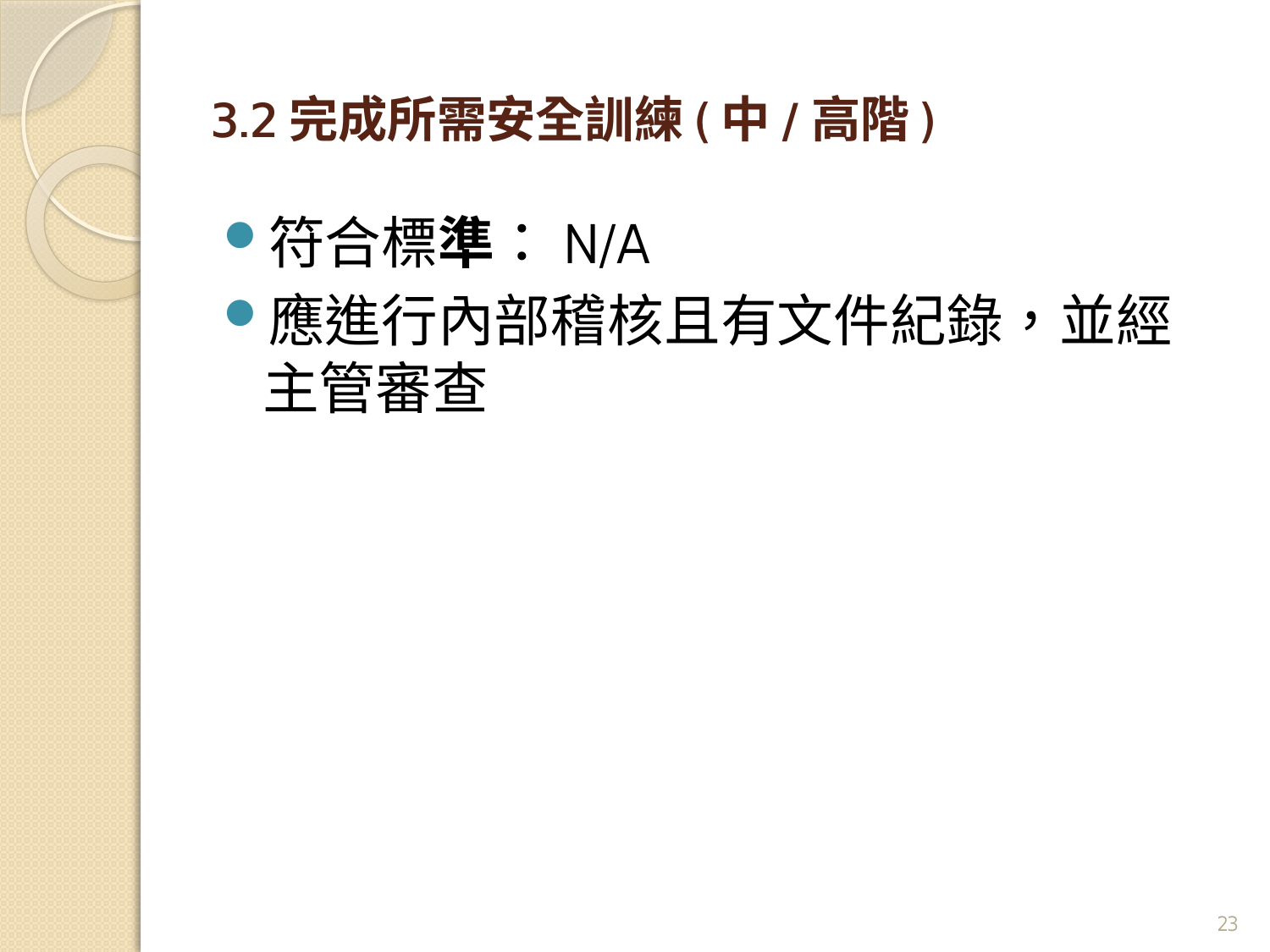

# 3.2完成所需安全訓練(中/高階)
符合標準：N/A
應進行內部稽核且有文件紀錄，並經主管審查

23